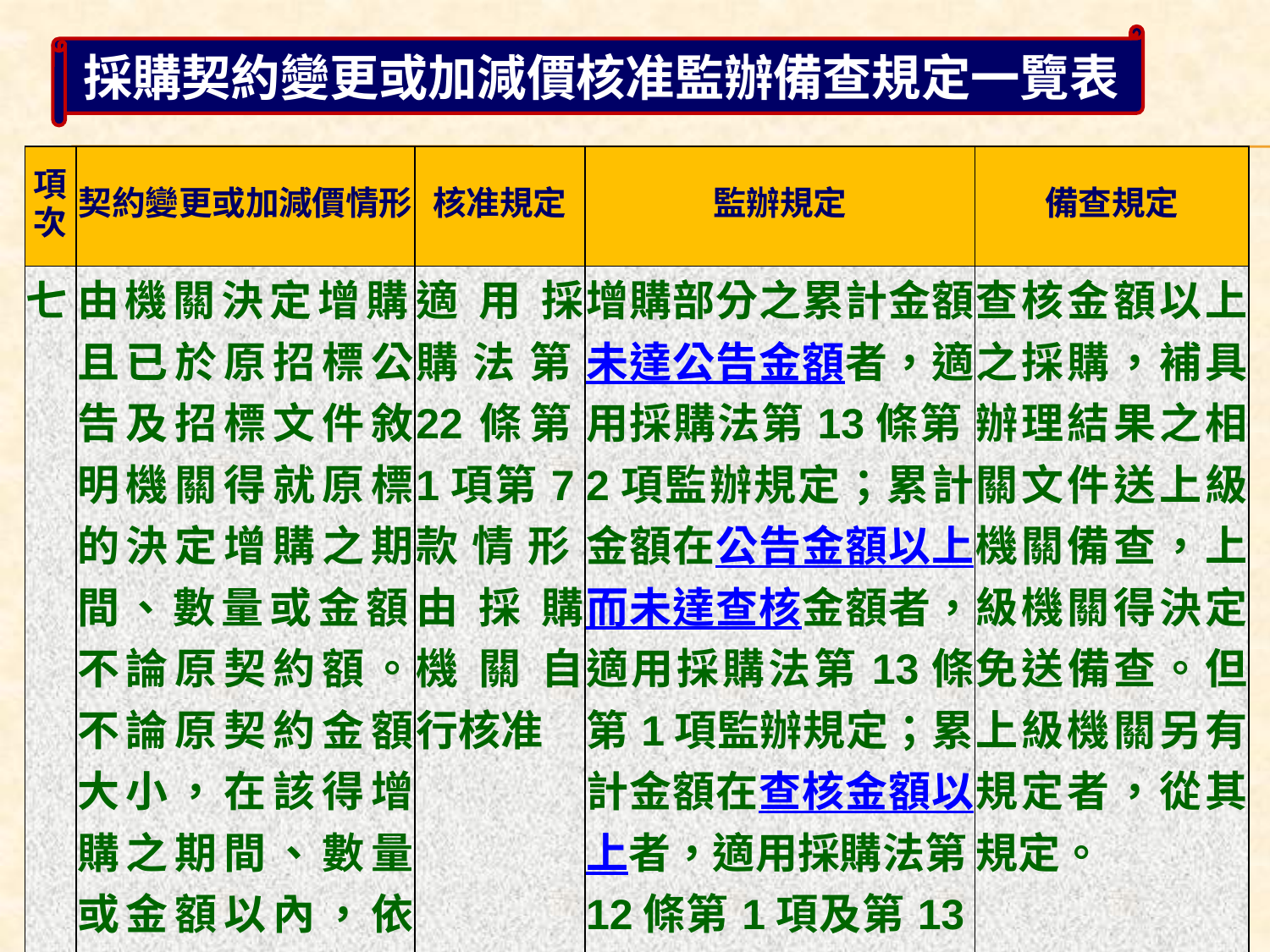

採購契約變更或加減價核准監辦備查規定一覽表
| 項次 | 契約變更或加減價情形 | 核准規定 | 監辦規定 | 備查規定 |
| --- | --- | --- | --- | --- |
| 七 | 由機關決定增購，且已於原招標公告及招標文件敘明機關得就原標的決定增購之期間、數量或金額。不論原契約額。不論原契約金額大小，在該得增購之期間、數量或金額以內，依原招標文件及契約規定辦理者。 | 適用採購法第22條第1項第7款情形，由採購機關自行核准 | 增購部分之累計金額未達公告金額者，適用採購法第13條第2項監辦規定；累計金額在公告金額以上而未達查核金額者，適用採購法第13條第1項監辦規定；累計金額在查核金額以上者，適用採購法第12條第1項及第13條第1項監辦規定。 | 查核金額以上之採購，補具辦理結果之相關文件送上級機關備查，上級機關得決定免送備查。但上級機關另有規定者，從其規定。 |
172